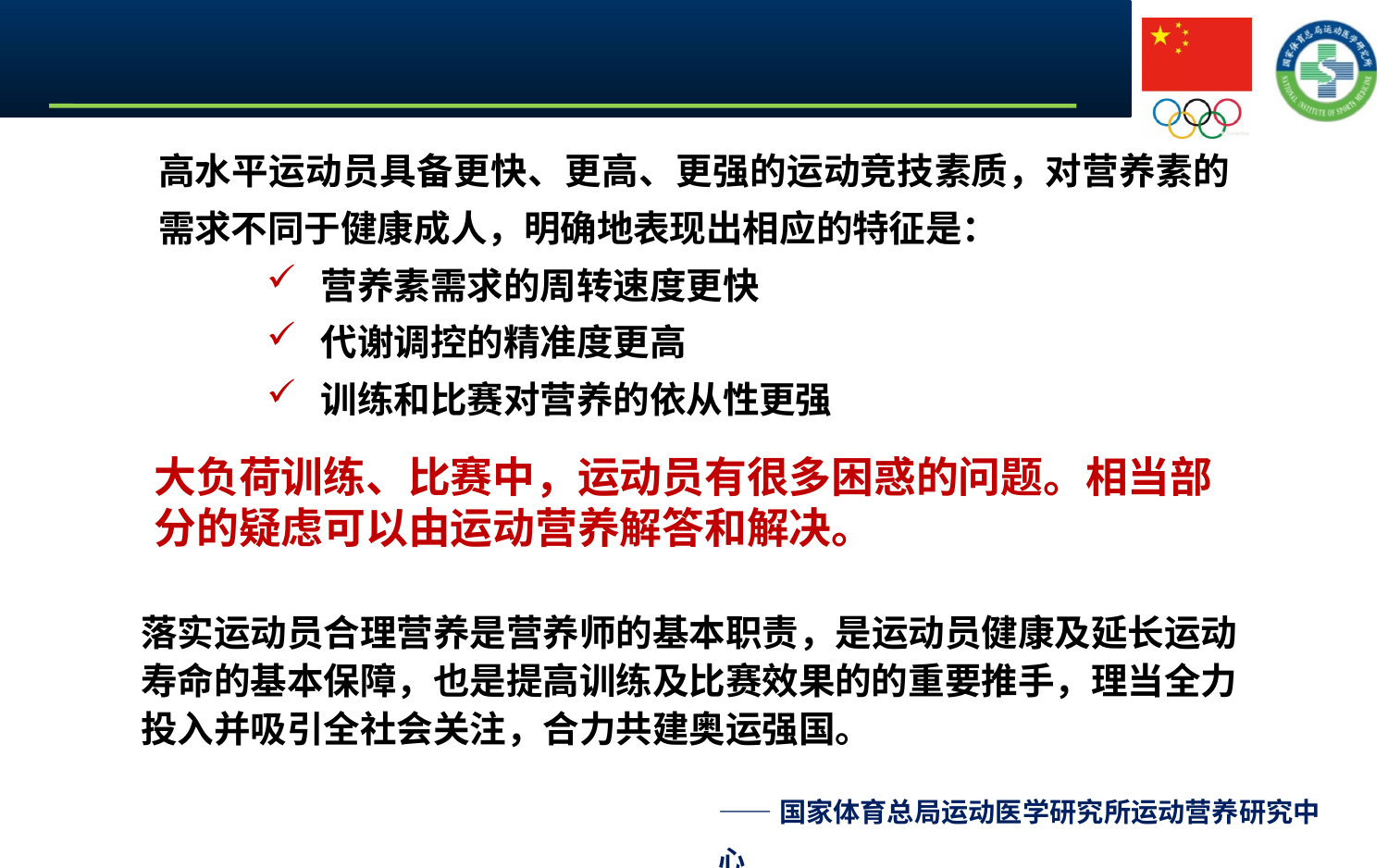

高水平运动员具备更快、更高、更强的运动竞技素质，对营养素的需求不同于健康成人，明确地表现出相应的特征是：
营养素需求的周转速度更快
代谢调控的精准度更高
训练和比赛对营养的依从性更强
营养
训练监控
大负荷训练、比赛中，运动员有很多困惑的问题。相当部分的疑虑可以由运动营养解答和解决。
落实运动员合理营养是营养师的基本职责，是运动员健康及延长运动寿命的基本保障，也是提高训练及比赛效果的的重要推手，理当全力投入并吸引全社会关注，合力共建奥运强国。